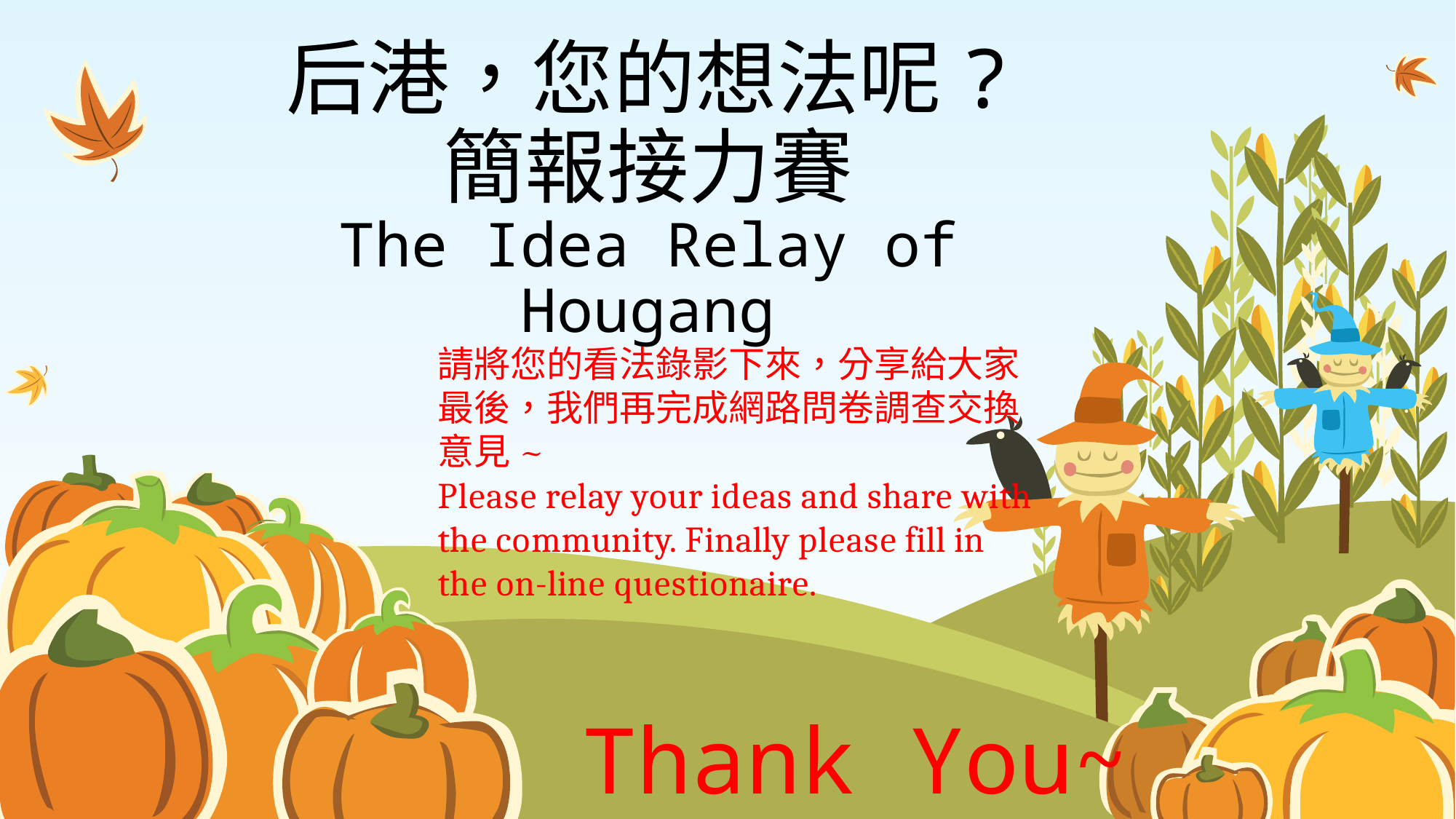

# 后港，您的想法呢? 簡報接力賽 The Idea Relay of Hougang
請將您的看法錄影下來，分享給大家
最後，我們再完成網路問卷調查交換意見~
Please relay your ideas and share with the community. Finally please fill in the on-line questionaire.
Thank You~